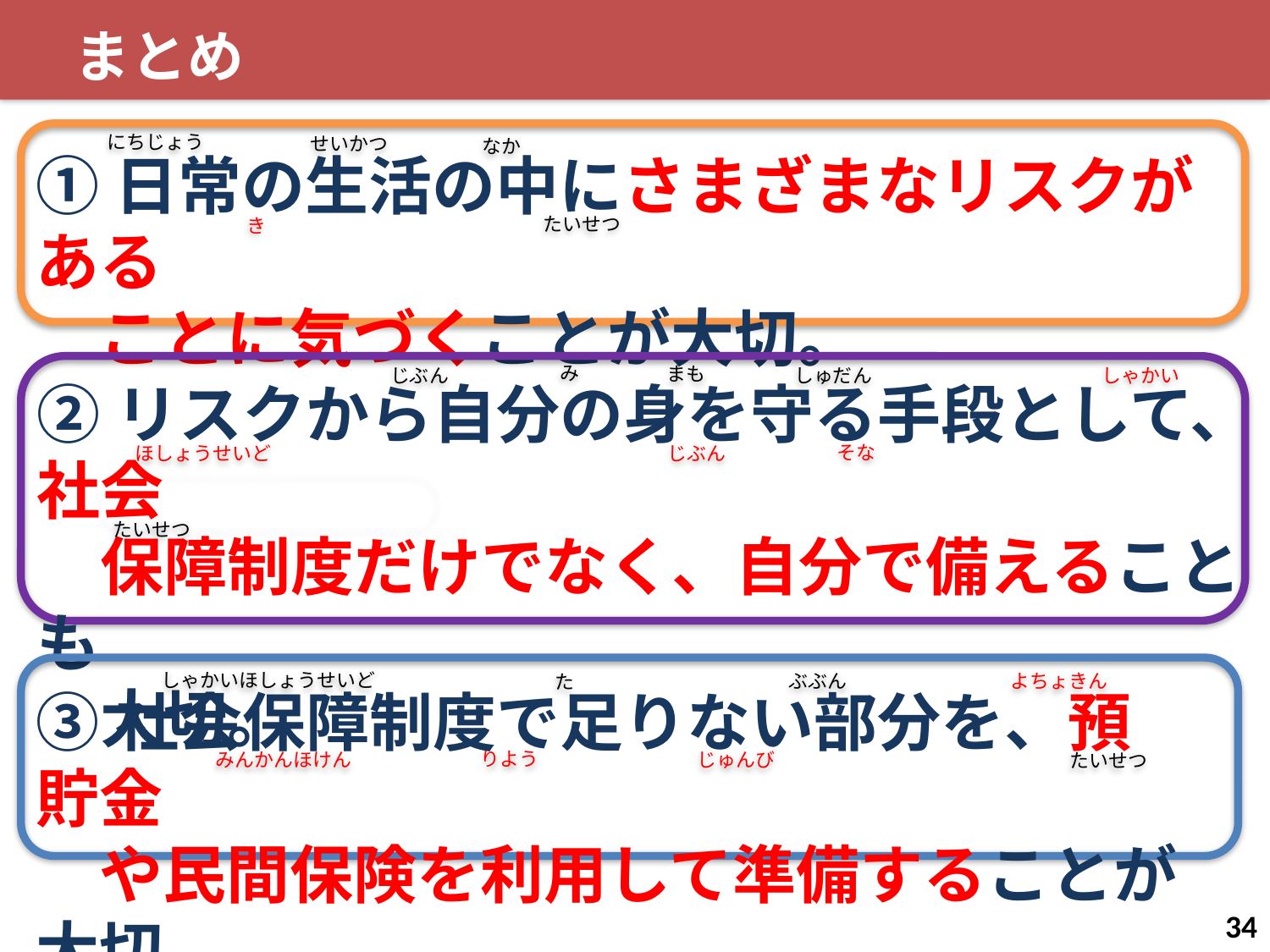

まとめ
にちじょう
せいかつ
なか

①日常の生活の中にさまざまなリスクがある
　ことに気づくことが大切。
たいせつ
き
み
まも
しゅだん
じぶん
しゃかい

②リスクから自分の身を守る手段として、社会
　保障制度だけでなく、自分で備えることも
　大切。
そな
ほしょうせいど
じぶん

たいせつ
しゃかいほしょうせいど
ぶぶん
よちょきん
た

③社会保障制度で足りない部分を、預貯金
　や民間保険を利用して準備することが大切。
りよう
みんかんほけん
じゅんび
たいせつ
34